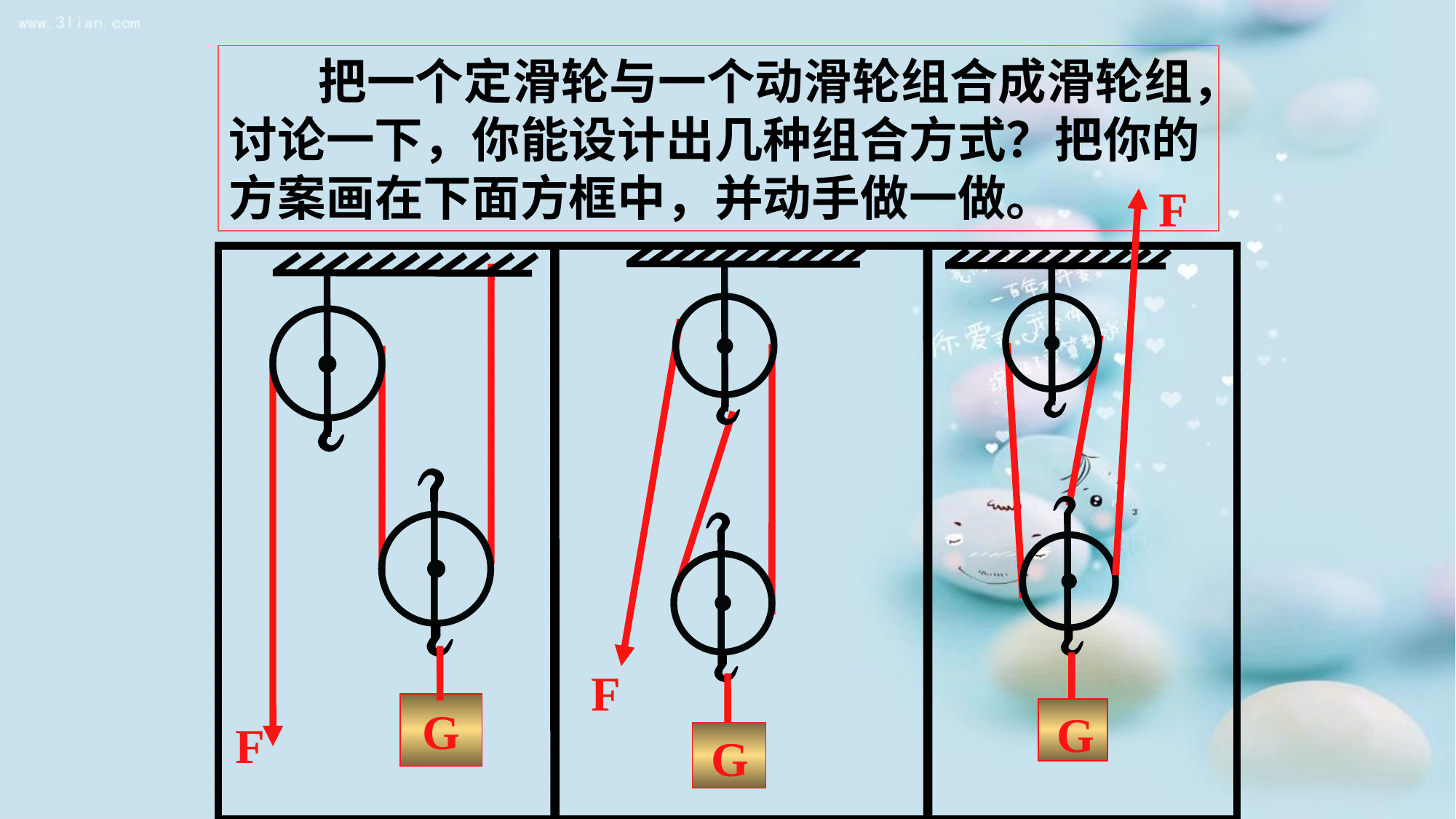

把一个定滑轮与一个动滑轮组合成滑轮组，讨论一下，你能设计出几种组合方式？把你的方案画在下面方框中，并动手做一做。
F

G
F

G

G
F